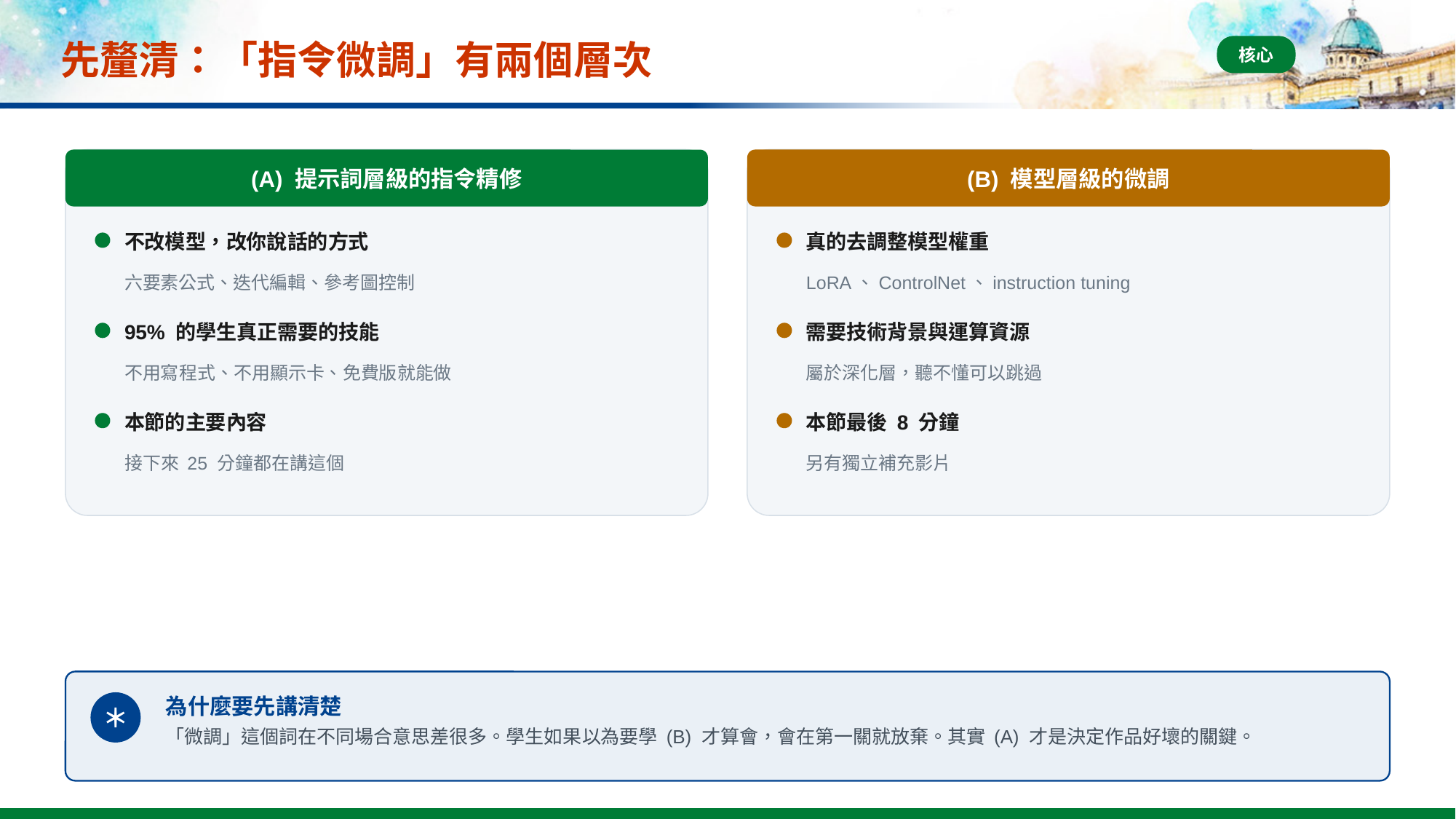

# 先釐清：「指令微調」有兩個層次
核心

(A) 提示詞層級的指令精修

(B) 模型層級的微調
不改模型，改你說話的方式
真的去調整模型權重

六要素公式、迭代編輯、參考圖控制
LoRA、ControlNet、instruction tuning
95% 的學生真正需要的技能
需要技術背景與運算資源

不用寫程式、不用顯示卡、免費版就能做
屬於深化層，聽不懂可以跳過
本節的主要內容
本節最後 8 分鐘

接下來 25 分鐘都在講這個
另有獨立補充影片

為什麼要先講清楚
＊
「微調」這個詞在不同場合意思差很多。學生如果以為要學 (B) 才算會，會在第一關就放棄。其實 (A) 才是決定作品好壞的關鍵。